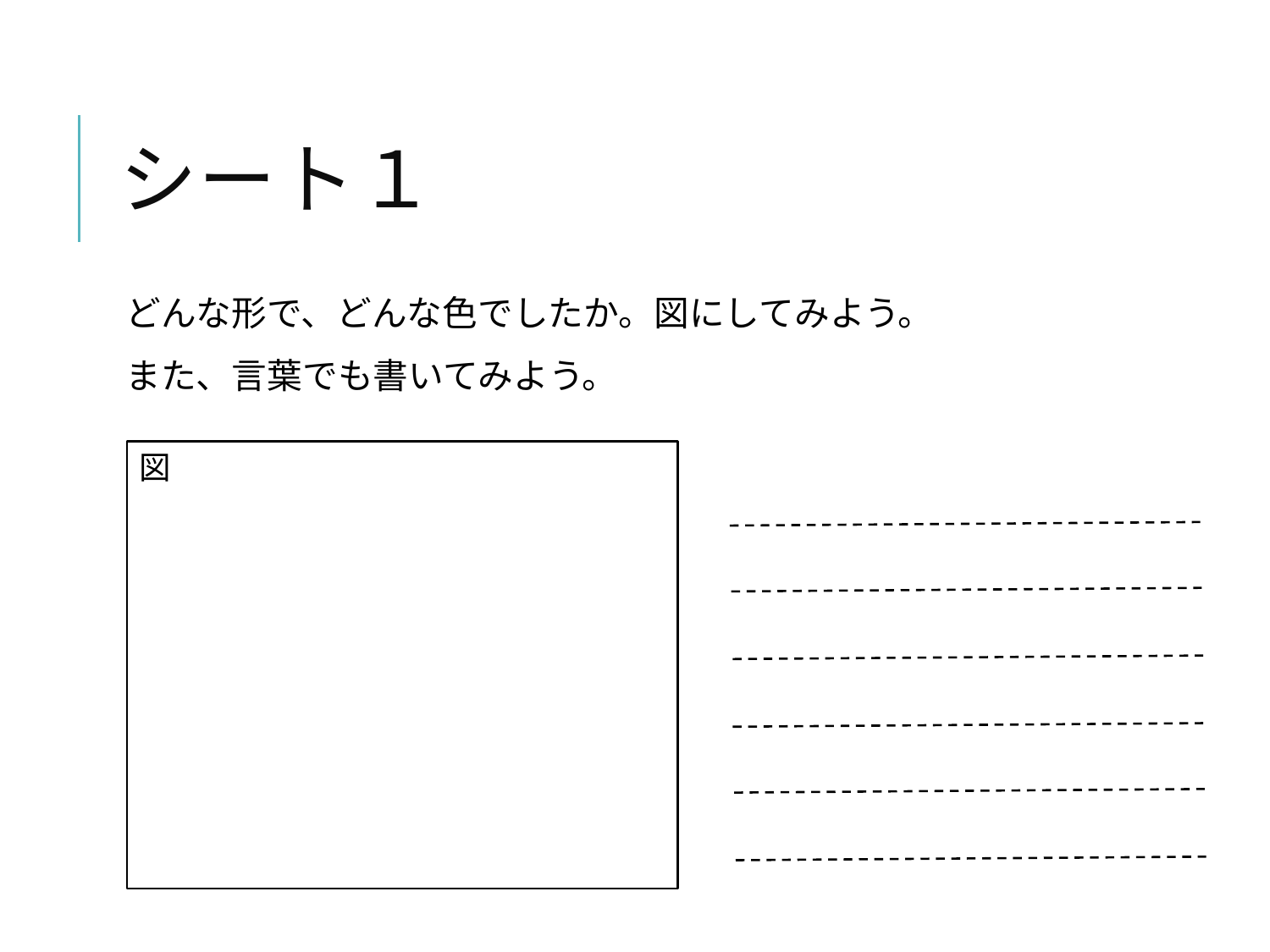

# シート１
どんな形で、どんな色でしたか。図にしてみよう。
また、言葉でも書いてみよう。
図